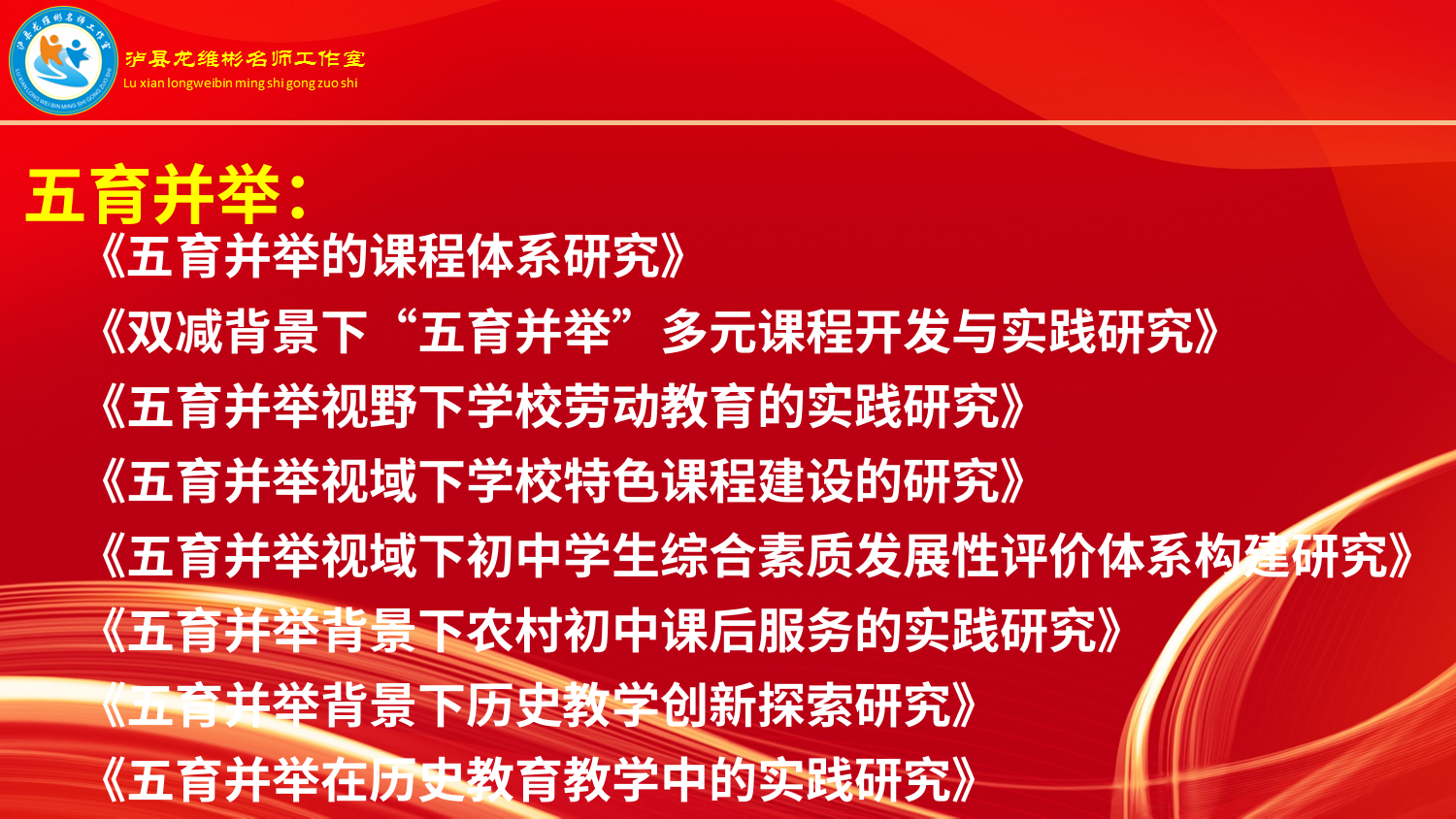

五育并举：
《五育并举的课程体系研究》
《双减背景下“五育并举”多元课程开发与实践研究》
《五育并举视野下学校劳动教育的实践研究》
《五育并举视域下学校特色课程建设的研究》
《五育并举视域下初中学生综合素质发展性评价体系构建研究》
《五育并举背景下农村初中课后服务的实践研究》
《五育并举背景下历史教学创新探索研究》
《五育并举在历史教育教学中的实践研究》